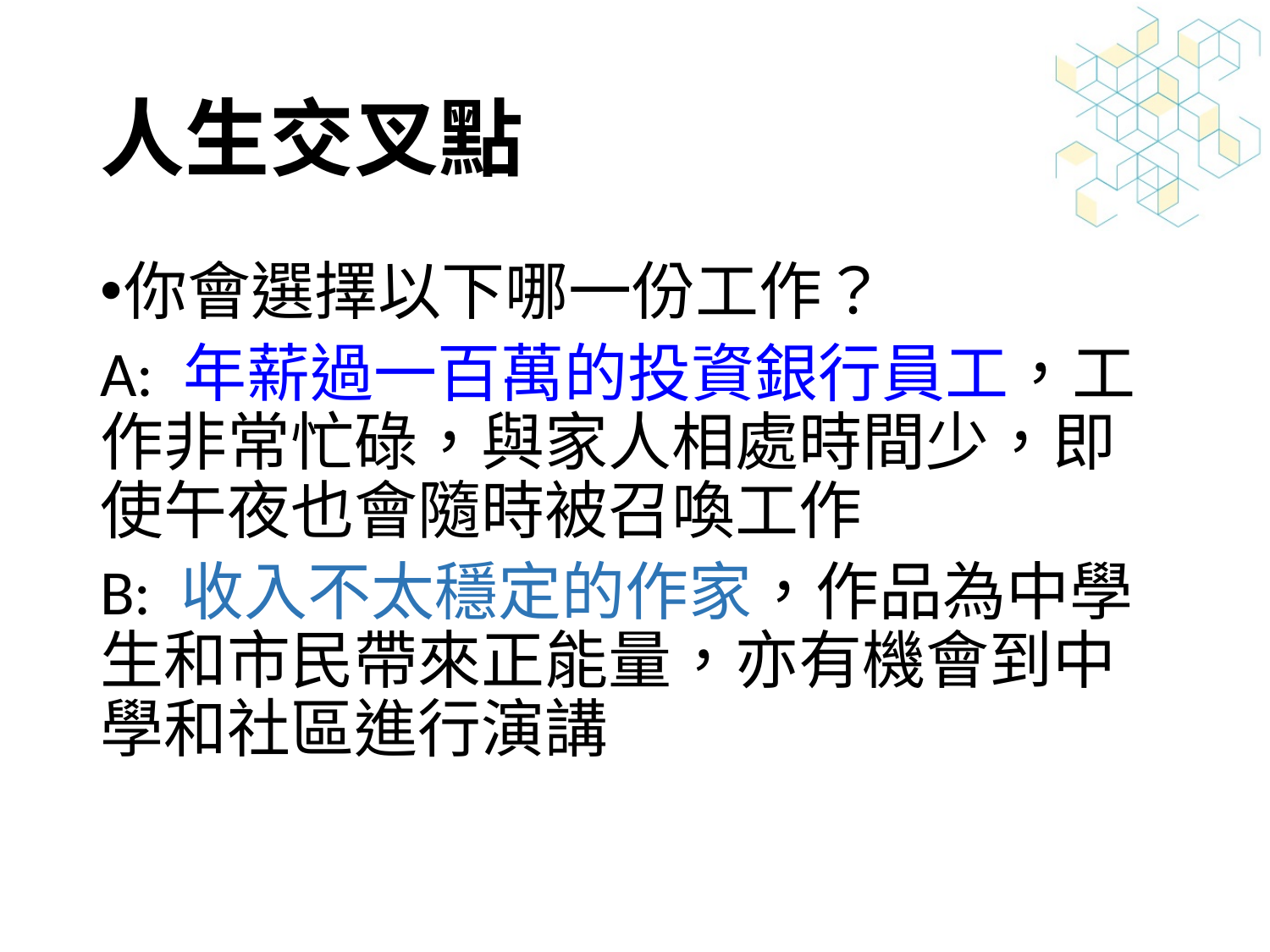

# 人生交叉點
你會選擇以下哪一份工作？
A: 年薪過一百萬的投資銀行員工，工作非常忙碌，與家人相處時間少，即使午夜也會隨時被召喚工作
B: 收入不太穩定的作家，作品為中學生和市民帶來正能量，亦有機會到中學和社區進行演講